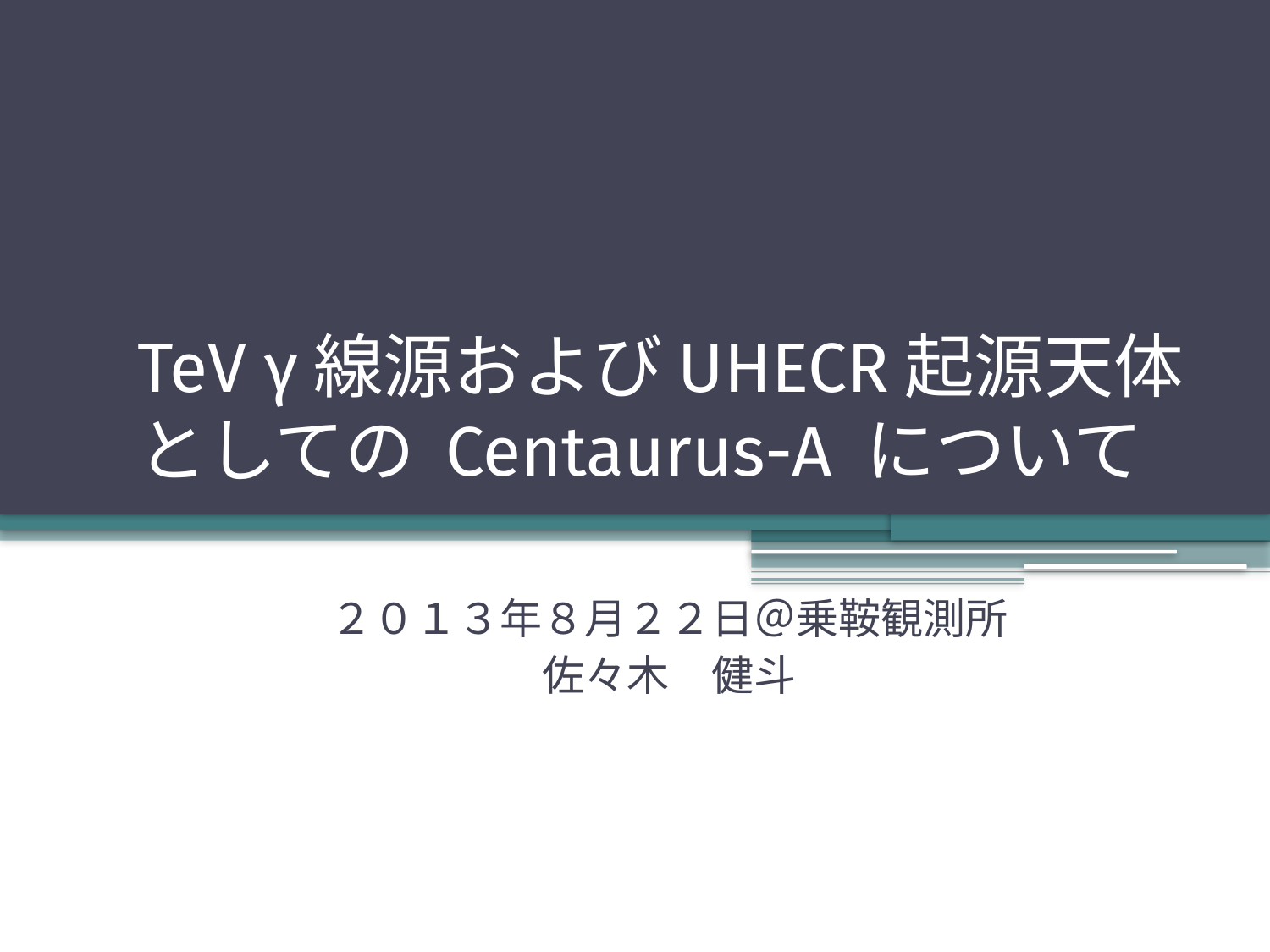

# TeV γ線源およびUHECR起源天体としての Centaurus-A について
２０１３年８月２２日＠乗鞍観測所
佐々木　健斗